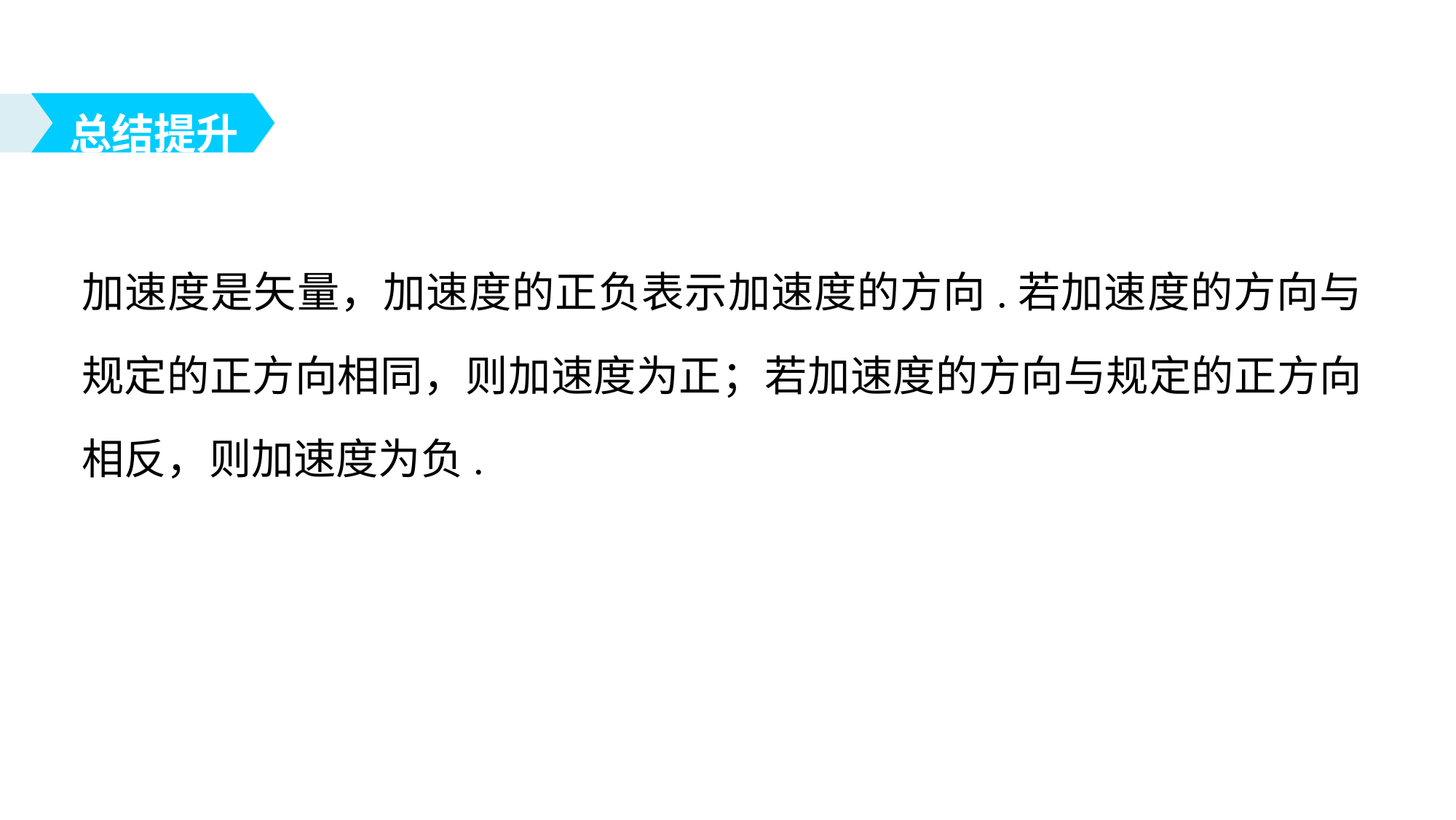

总结提升

加速度是矢量，加速度的正负表示加速度的方向.若加速度的方向与规定的正方向相同，则加速度为正；若加速度的方向与规定的正方向相反，则加速度为负.